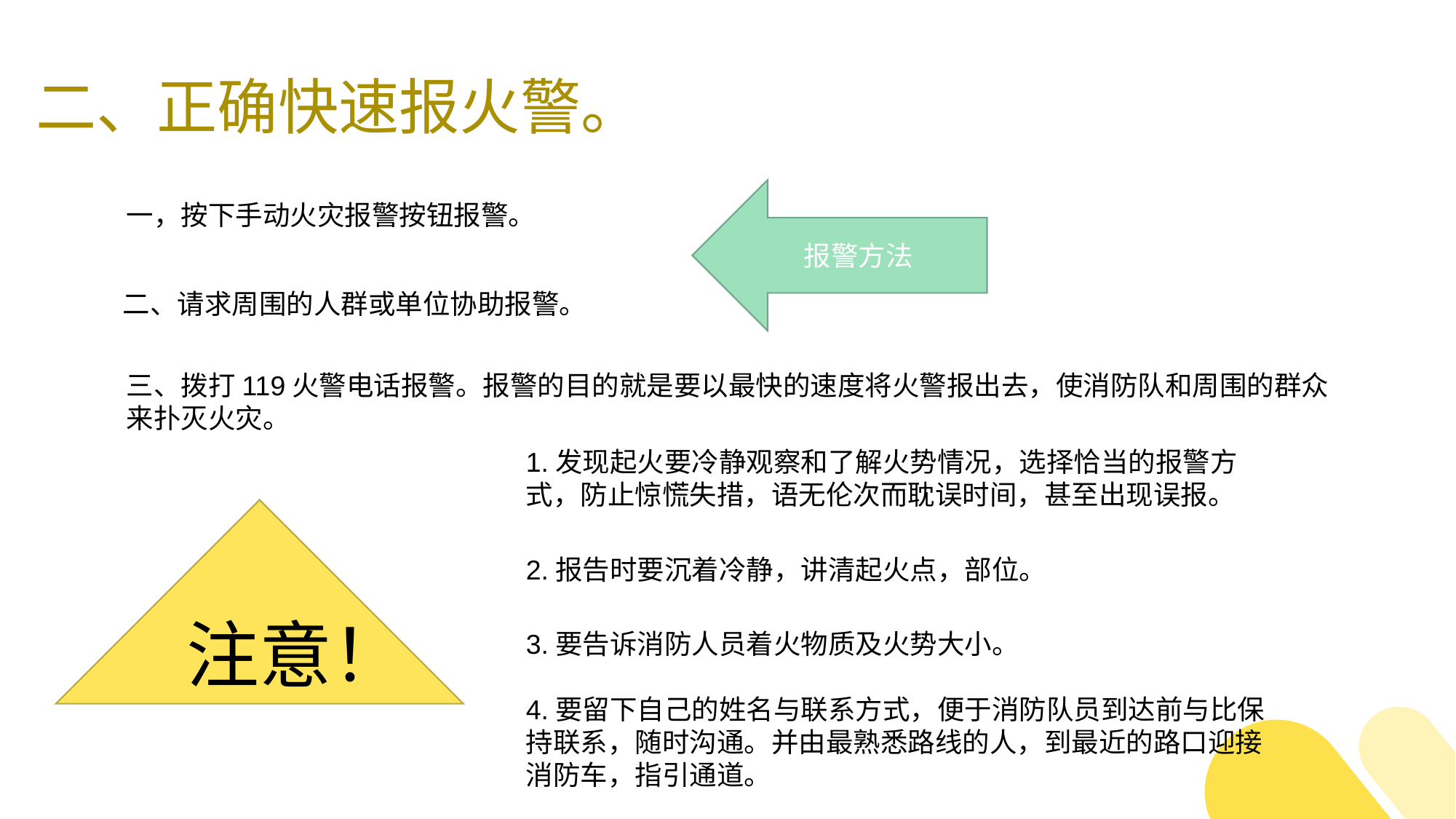

二、正确快速报火警。
报警方法
一，按下手动火灾报警按钮报警。
二、请求周围的人群或单位协助报警。
三、拨打119火警电话报警。报警的目的就是要以最快的速度将火警报出去，使消防队和周围的群众来扑灭火灾。
1.发现起火要冷静观察和了解火势情况，选择恰当的报警方式，防止惊慌失措，语无伦次而耽误时间，甚至出现误报。
注意！
2.报告时要沉着冷静，讲清起火点，部位。
3.要告诉消防人员着火物质及火势大小。
4.要留下自己的姓名与联系方式，便于消防队员到达前与比保持联系，随时沟通。并由最熟悉路线的人，到最近的路口迎接消防车，指引通道。